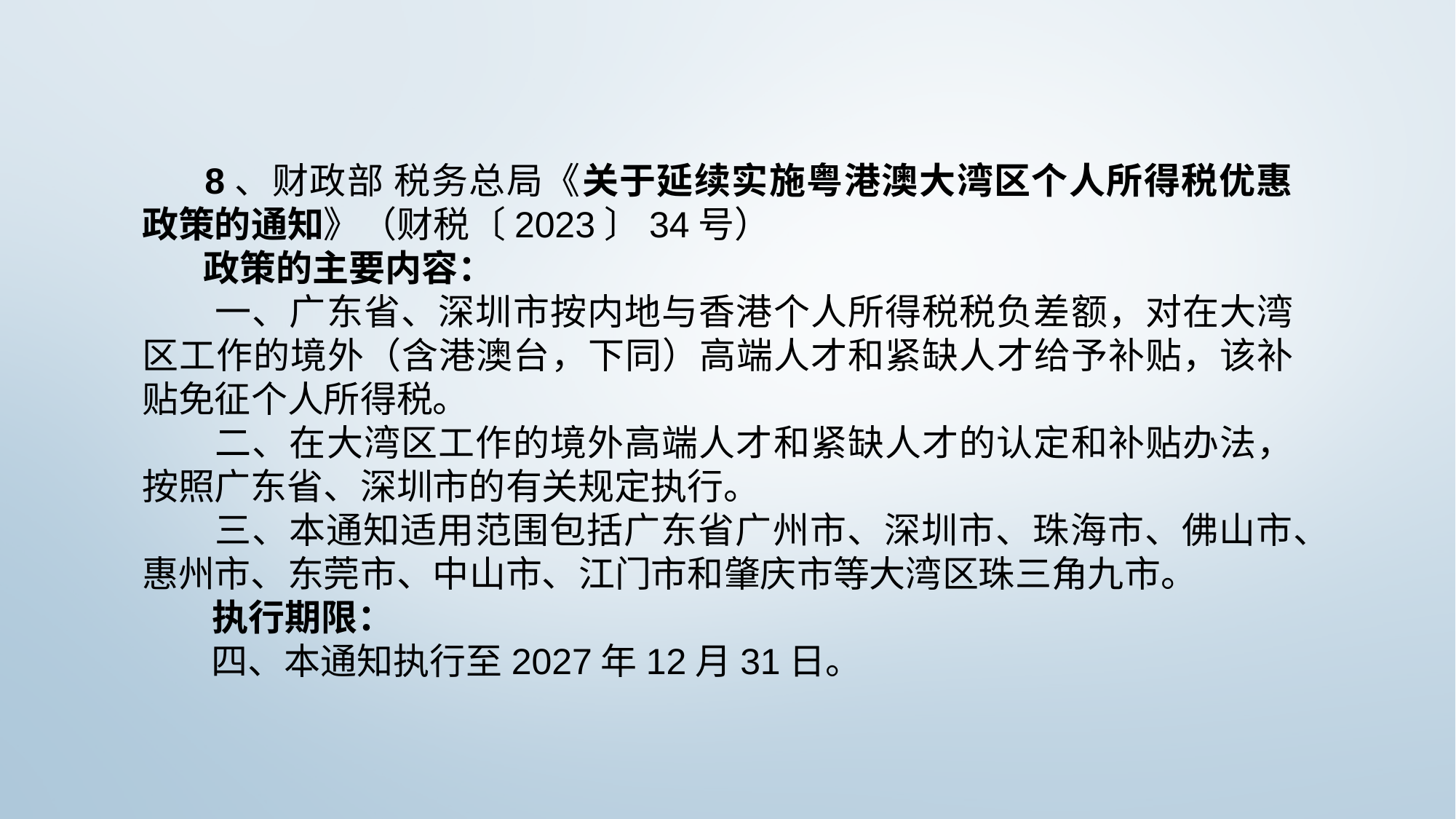

8、财政部 税务总局《关于延续实施粤港澳大湾区个人所得税优惠政策的通知》（财税〔2023〕34号）
  政策的主要内容：
   一、广东省、深圳市按内地与香港个人所得税税负差额，对在大湾区工作的境外（含港澳台，下同）高端人才和紧缺人才给予补贴，该补贴免征个人所得税。
   二、在大湾区工作的境外高端人才和紧缺人才的认定和补贴办法，按照广东省、深圳市的有关规定执行。
   三、本通知适用范围包括广东省广州市、深圳市、珠海市、佛山市、惠州市、东莞市、中山市、江门市和肇庆市等大湾区珠三角九市。
   执行期限：
   四、本通知执行至2027年12月31日。